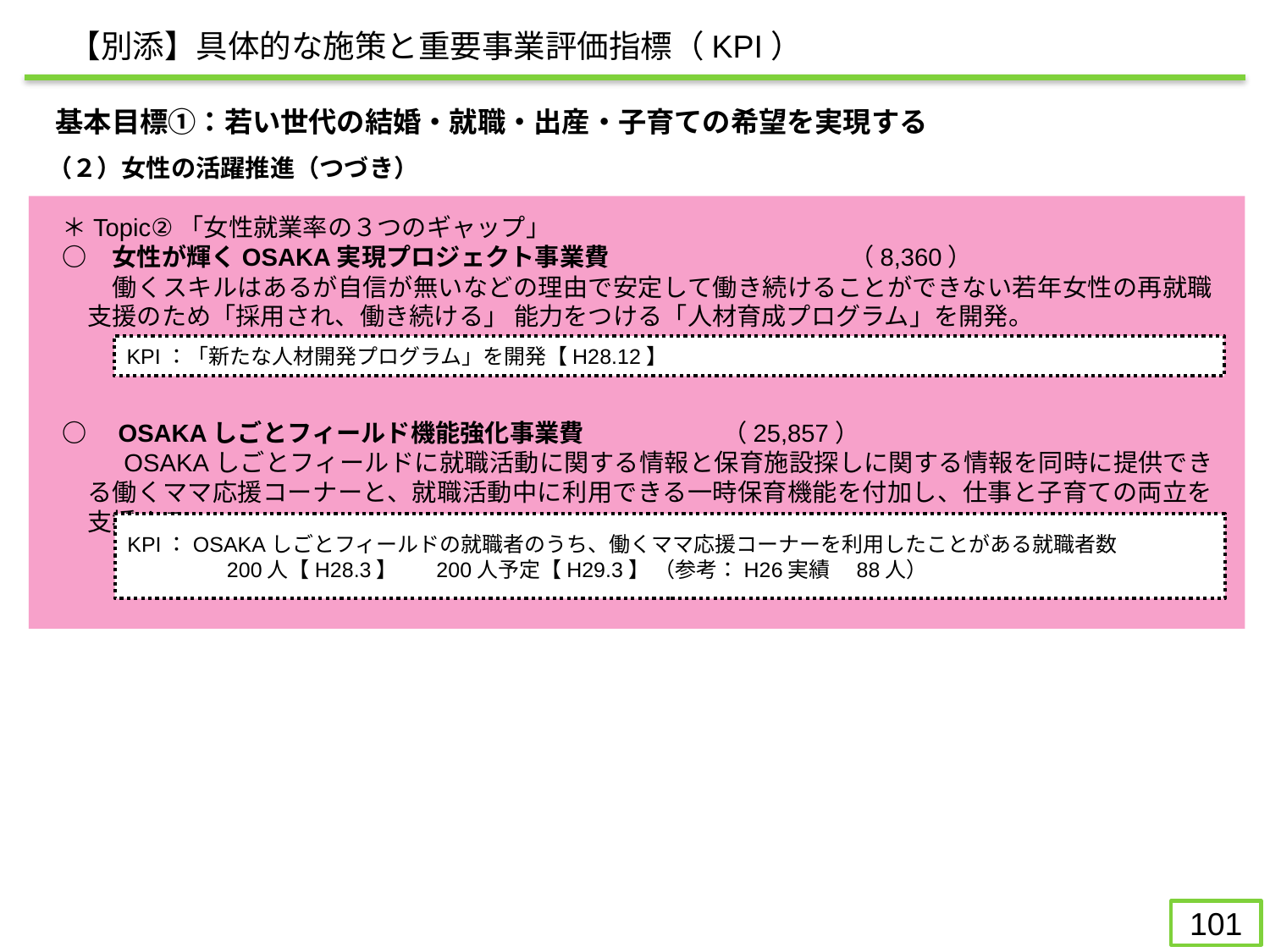

【別添】具体的な施策と重要事業評価指標（KPI）
　基本目標①：若い世代の結婚・就職・出産・子育ての希望を実現する
（２）女性の活躍推進（つづき）

＊Topic②「女性就業率の３つのギャップ」
○	　女性が輝くOSAKA実現プロジェクト事業費		（8,360）
　　働くスキルはあるが自信が無いなどの理由で安定して働き続けることができない若年女性の再就職支援のため「採用され、働き続ける」 能力をつける「人材育成プログラム」を開発。

KPI：「新たな人材開発プログラム」を開発【H28.12】
○	　OSAKAしごとフィールド機能強化事業費		（25,857）
　 　OSAKAしごとフィールドに就職活動に関する情報と保育施設探しに関する情報を同時に提供できる働くママ応援コーナーと、就職活動中に利用できる一時保育機能を付加し、仕事と子育ての両立を支援する。
KPI：OSAKAしごとフィールドの就職者のうち、働くママ応援コーナーを利用したことがある就職者数
 　　　　200人【H28.3】	200人予定【H29.3】 （参考：H26実績　88人）
101